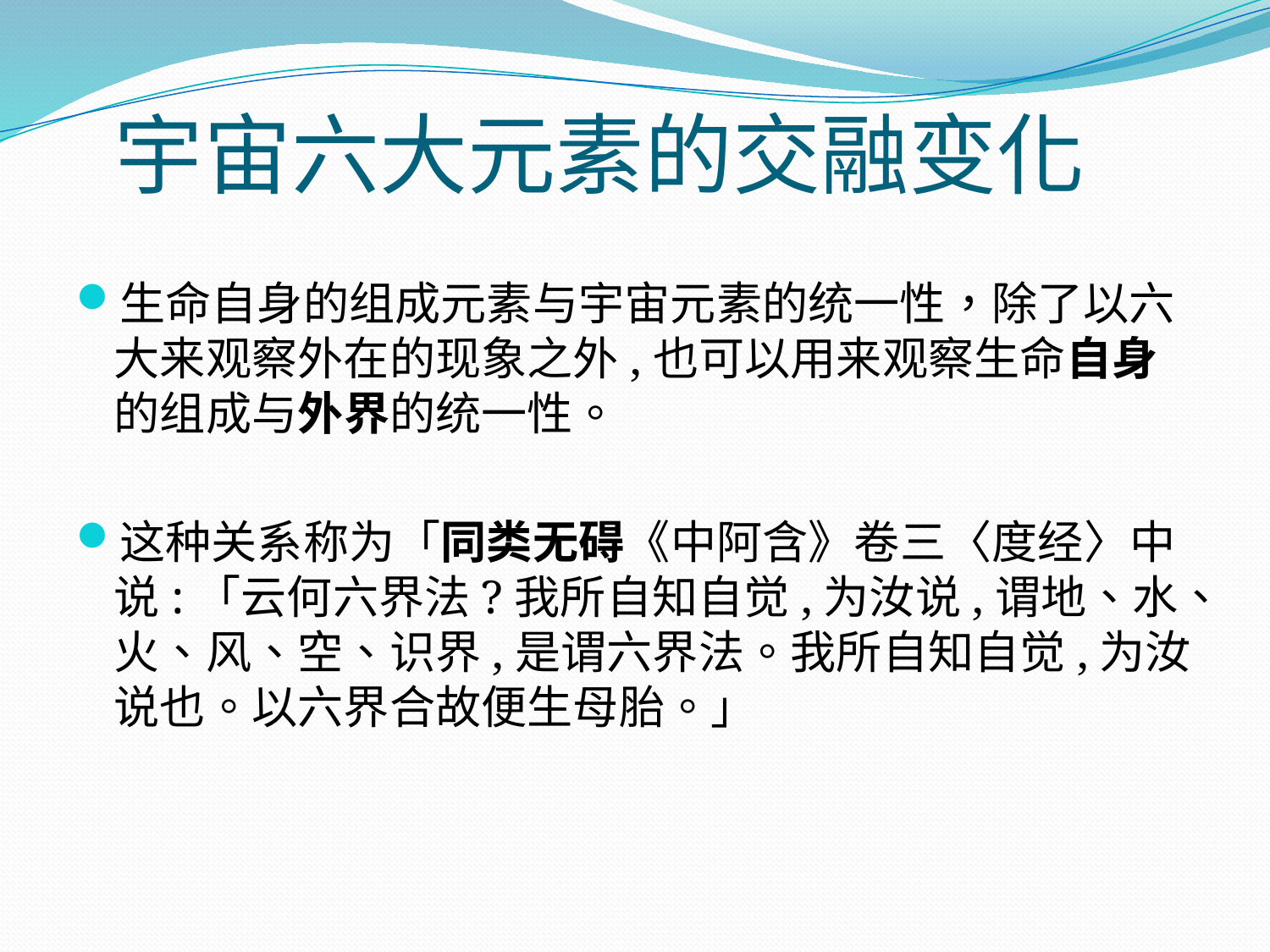

# 宇宙六大元素的交融变化
生命自身的组成元素与宇宙元素的统一性，除了以六大来观察外在的现象之外,也可以用来观察生命自身的组成与外界的统一性。

这种关系称为「同类无碍《中阿含》卷三〈度经〉中说:「云何六界法?我所自知自觉,为汝说,谓地、水、火、风、空、识界,是谓六界法。我所自知自觉,为汝说也。以六界合故便生母胎。」